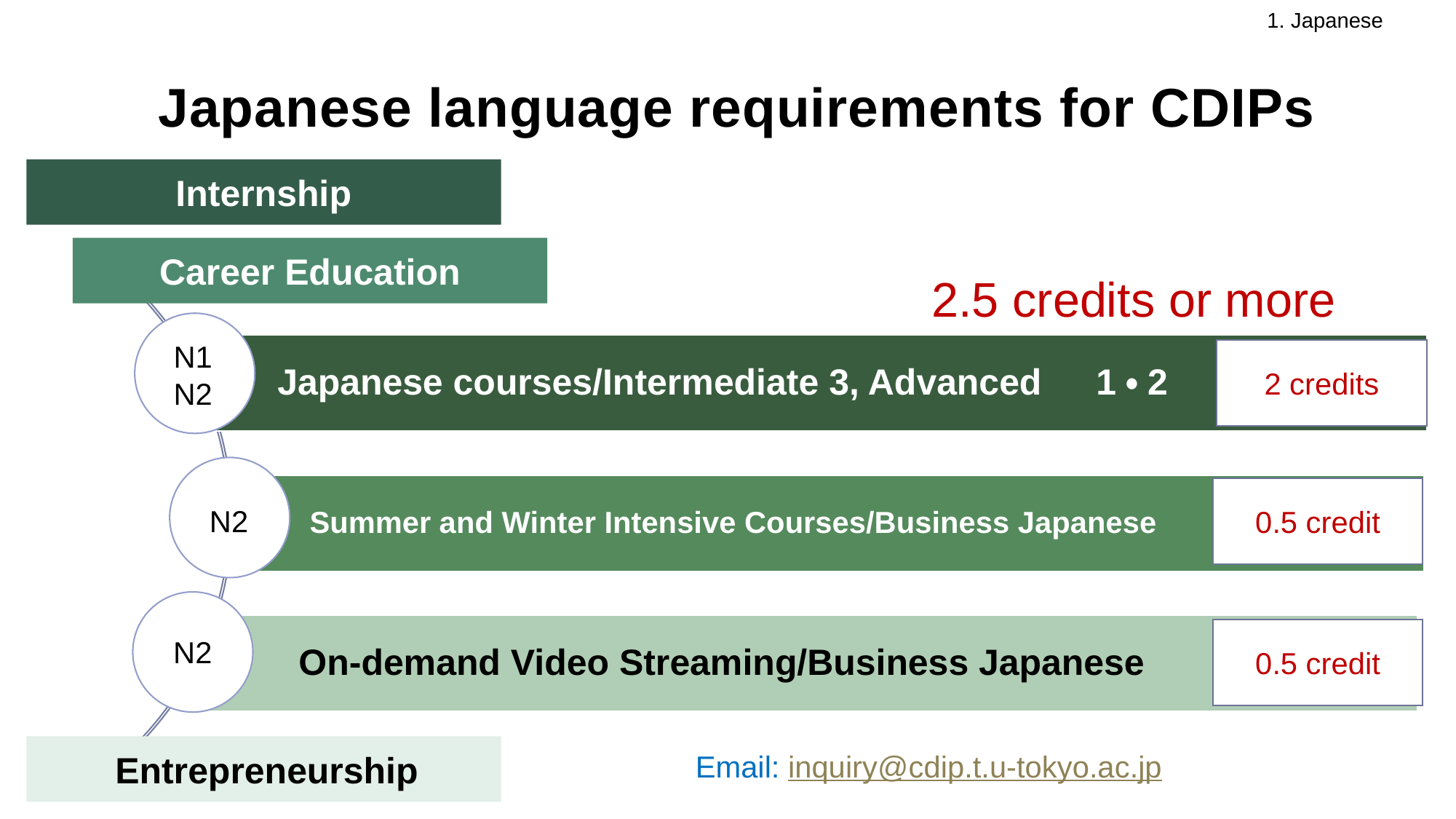

1. Japanese
 Japanese language requirements for CDIPs

Internship
Career Education
2.5 credits or more
Japanese courses/Intermediate 3, Advanced　1・2
Summer and Winter Intensive Courses/Business Japanese
   On-demand Video Streaming/Business Japanese
N1
N2
2 credits
0.5 credit
N2
0.5 credit
N2
 Entrepreneurship
Email: inquiry@cdip.t.u-tokyo.ac.jp